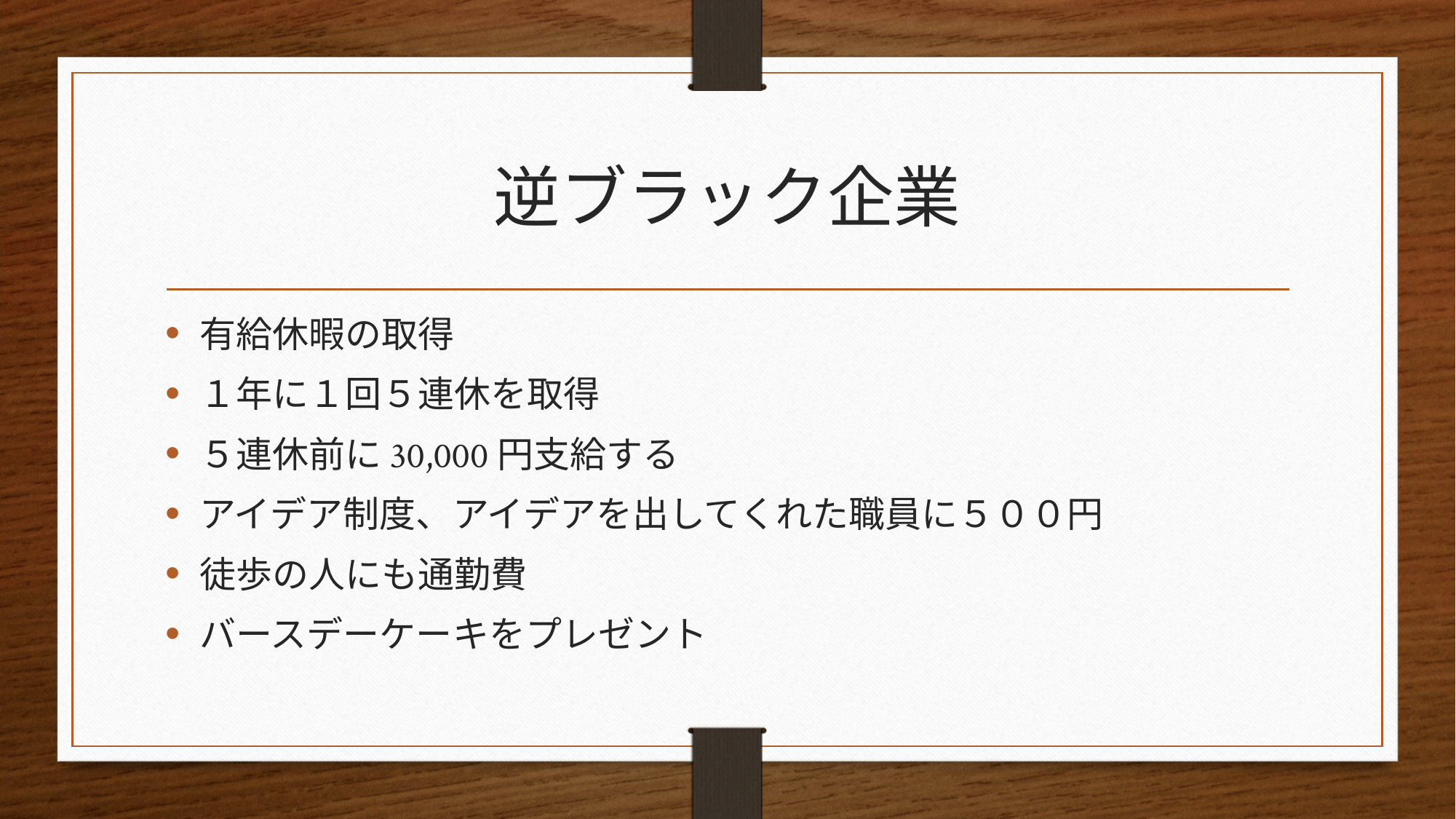

# 逆ブラック企業
有給休暇の取得
１年に１回５連休を取得
５連休前に30,000円支給する
アイデア制度、アイデアを出してくれた職員に５００円
徒歩の人にも通勤費
バースデーケーキをプレゼント